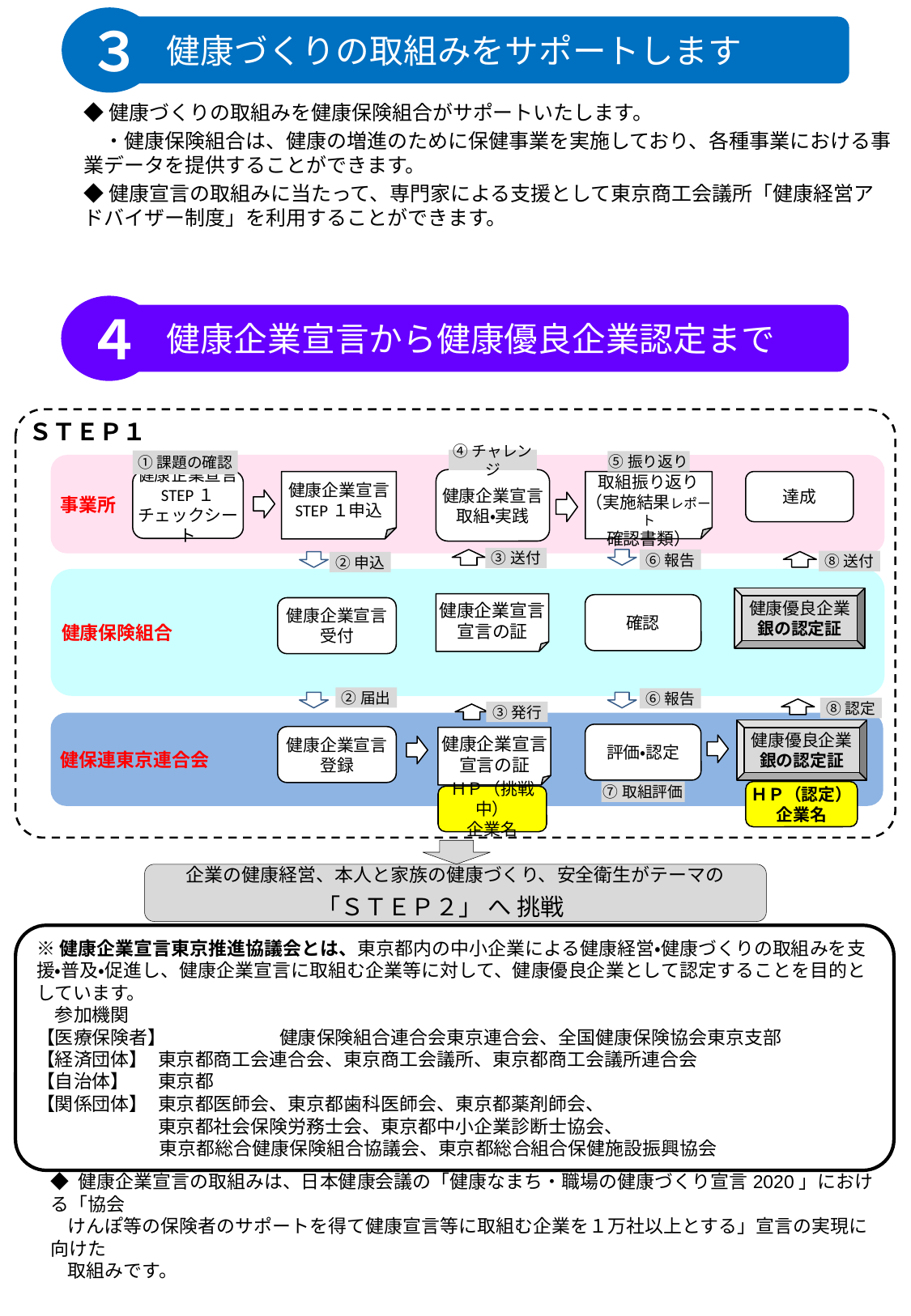

３
　　健康づくりの取組みをサポートします
◆健康づくりの取組みを健康保険組合がサポートいたします。
　・健康保険組合は、健康の増進のために保健事業を実施しており、各種事業における事業データを提供することができます。
◆健康宣言の取組みに当たって、専門家による支援として東京商工会議所「健康経営アドバイザー制度」を利用することができます。
４
　　健康企業宣言から健康優良企業認定まで
ＳＴＥＰ１
④チャレンジ
①課題の確認
⑤振り返り
事業所
健康企業宣言
取組・実践
健康企業宣言
STEP１
チェックシート
健康企業宣言
STEP１申込
取組振り返り
（実施結果レポート
確認書類）
達成

③送付

⑥報告

⑧送付

②申込
健康保険組合
健康優良企業
銀の認定証
健康企業宣言
宣言の証
確認
健康企業宣言
受付
②届出
⑥報告

⑧認定

③発行

健保連東京連合会
健康優良企業
銀の認定証
評価・認定
健康企業宣言
登録
健康企業宣言
宣言の証

ＨＰ（認定）
企業名
⑦取組評価
ＨＰ（挑戦中）
企業名

企業の健康経営、本人と家族の健康づくり、安全衛生がテーマの
「ＳＴＥＰ２」 へ 挑戦
※健康企業宣言東京推進協議会とは、東京都内の中小企業による健康経営・健康づくりの取組みを支援・普及・促進し、健康企業宣言に取組む企業等に対して、健康優良企業として認定することを目的としています。
　参加機関
【医療保険者】	健康保険組合連合会東京連合会、全国健康保険協会東京支部
【経済団体】	東京都商工会連合会、東京商工会議所、東京都商工会議所連合会
【自治体】	東京都
【関係団体】	東京都医師会、東京都歯科医師会、東京都薬剤師会、
	東京都社会保険労務士会、東京都中小企業診断士協会、
	東京都総合健康保険組合協議会、東京都総合組合保健施設振興協会
◆ 健康企業宣言の取組みは、日本健康会議の「健康なまち・職場の健康づくり宣言2020」における「協会
   けんぽ等の保険者のサポートを得て健康宣言等に取組む企業を１万社以上とする」宣言の実現に向けた
   取組みです。